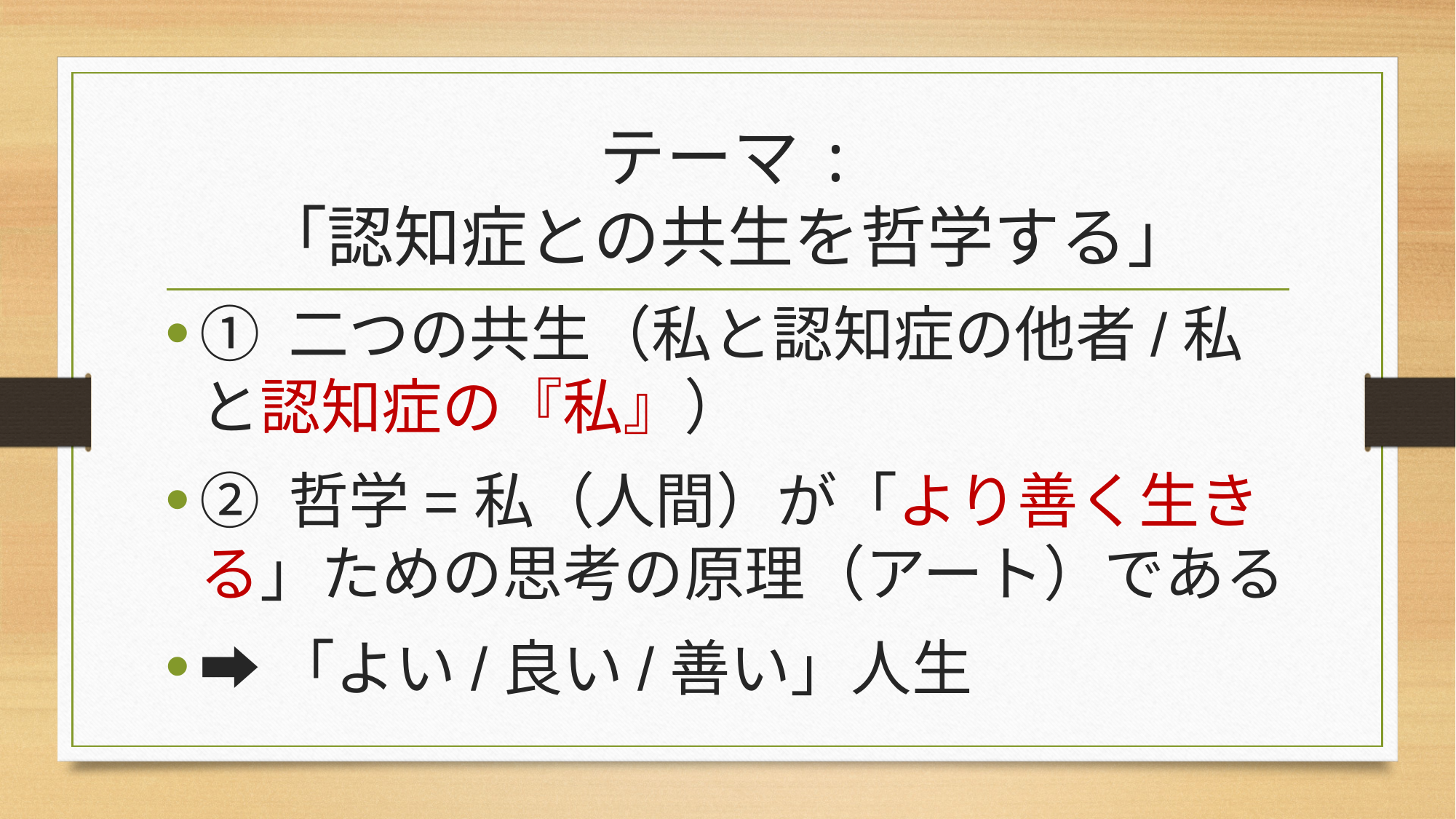

# テーマ: 「認知症との共生を哲学する」
➀ 二つの共生（私と認知症の他者/私と認知症の『私』）
② 哲学=私（人間）が「より善く生きる」ための思考の原理（アート）である
➡「よい/良い/善い」人生